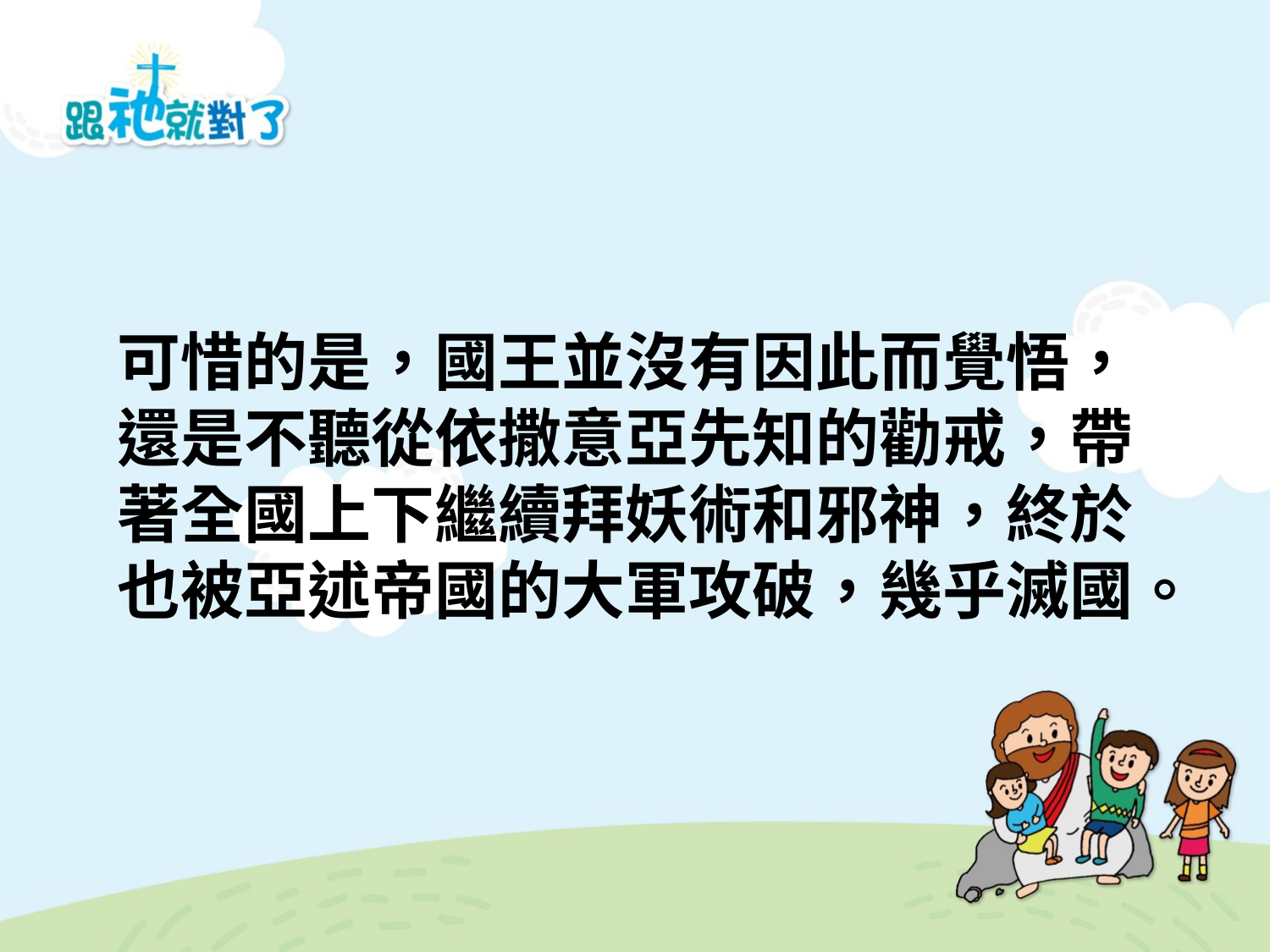

可惜的是，國王並沒有因此而覺悟，還是不聽從依撒意亞先知的勸戒，帶著全國上下繼續拜妖術和邪神，終於也被亞述帝國的大軍攻破，幾乎滅國。